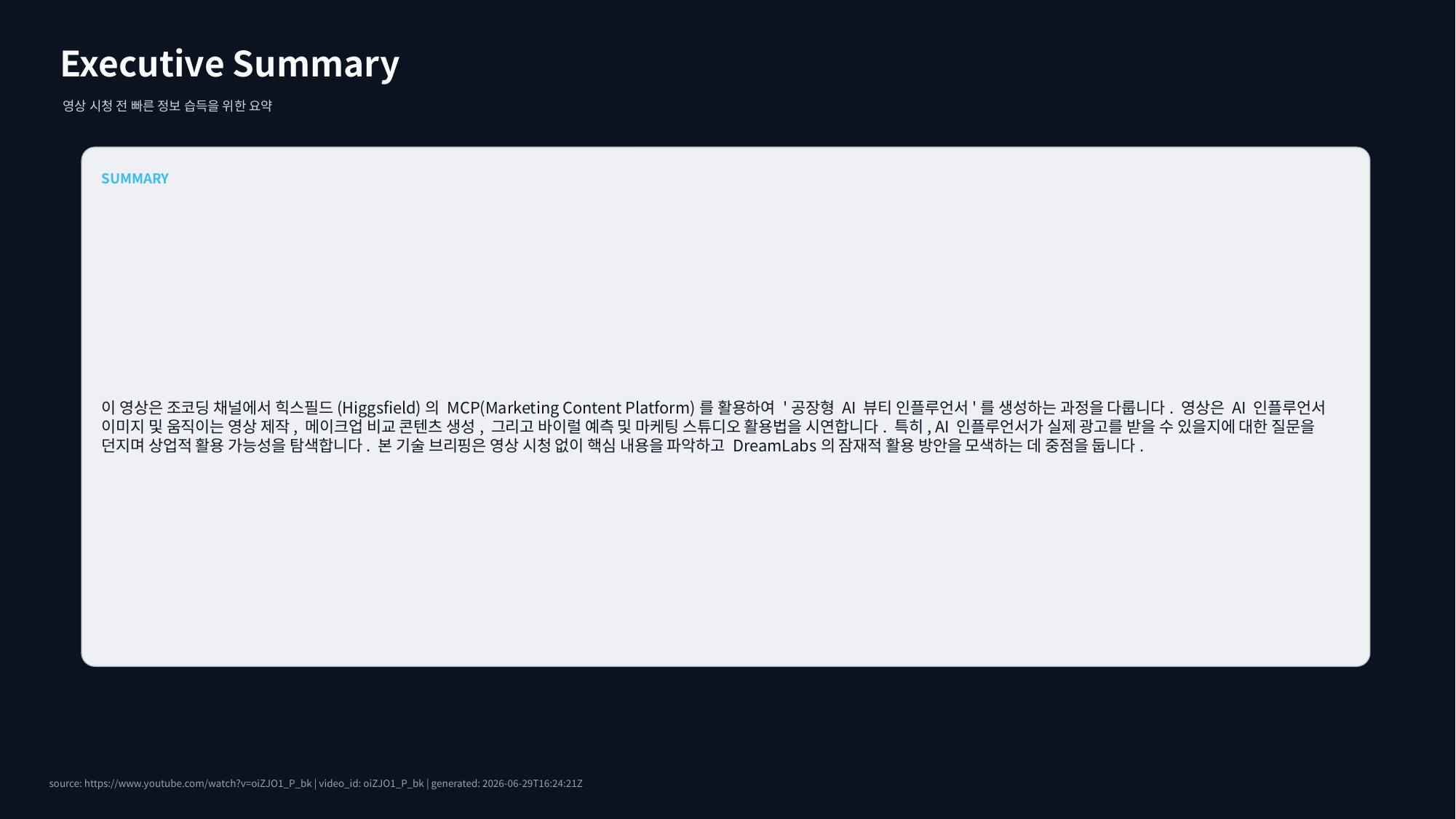

Executive Summary
영상 시청 전 빠른 정보 습득을 위한 요약

SUMMARY
이 영상은 조코딩 채널에서 힉스필드(Higgsfield)의 MCP(Marketing Content Platform)를 활용하여 '공장형 AI 뷰티 인플루언서'를 생성하는 과정을 다룹니다. 영상은 AI 인플루언서 이미지 및 움직이는 영상 제작, 메이크업 비교 콘텐츠 생성, 그리고 바이럴 예측 및 마케팅 스튜디오 활용법을 시연합니다. 특히, AI 인플루언서가 실제 광고를 받을 수 있을지에 대한 질문을 던지며 상업적 활용 가능성을 탐색합니다. 본 기술 브리핑은 영상 시청 없이 핵심 내용을 파악하고 DreamLabs의 잠재적 활용 방안을 모색하는 데 중점을 둡니다.
source: https://www.youtube.com/watch?v=oiZJO1_P_bk | video_id: oiZJO1_P_bk | generated: 2026-06-29T16:24:21Z